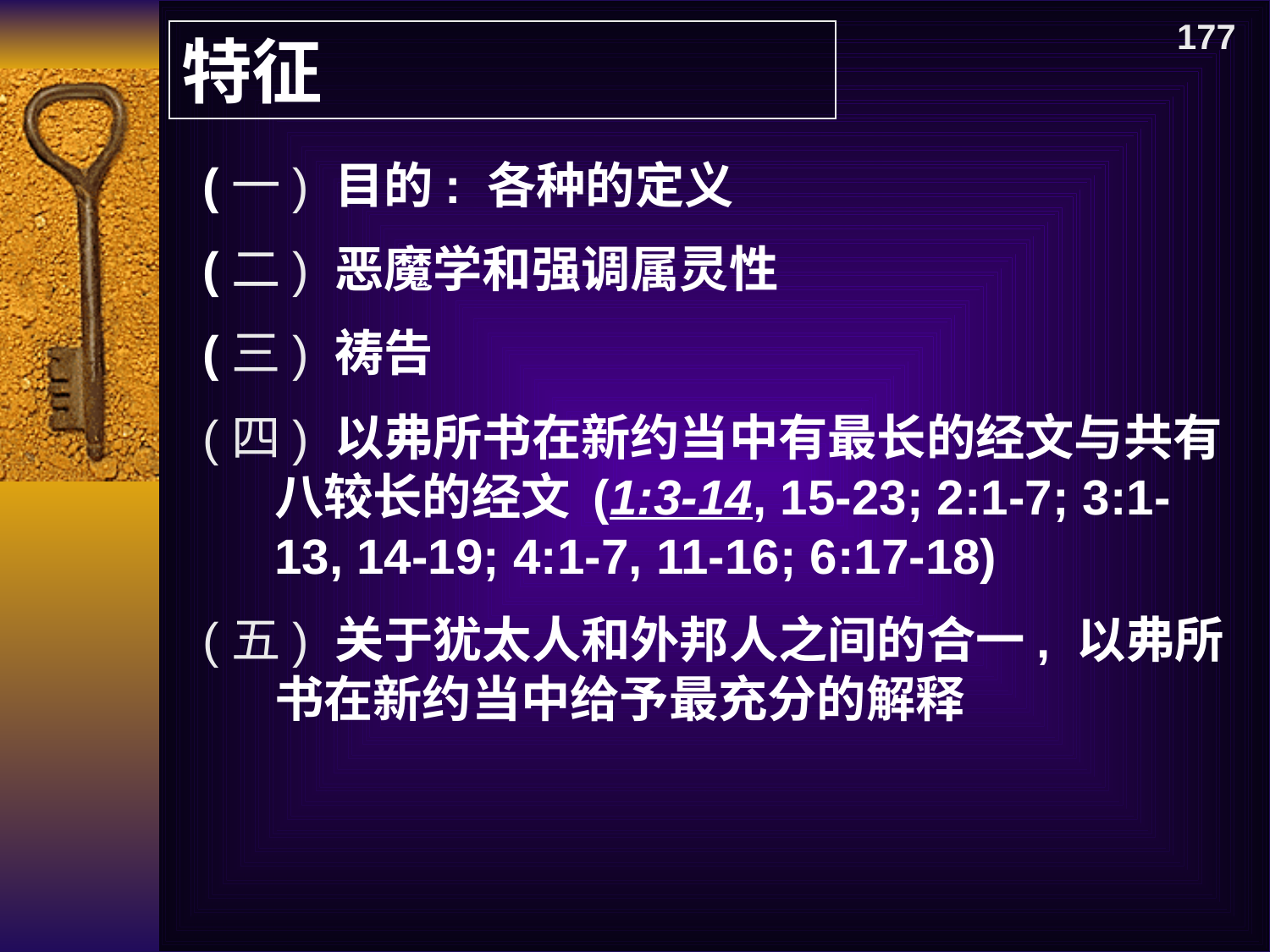

177
特征
(一) 目的: 各种的定义
(二) 恶魔学和强调属灵性
(三) 祷告
(四) 以弗所书在新约当中有最长的经文与共有八较长的经文 (1:3-14, 15-23; 2:1-7; 3:1-13, 14-19; 4:1-7, 11-16; 6:17-18)
(五) 关于犹太人和外邦人之间的合一, 以弗所书在新约当中给予最充分的解释